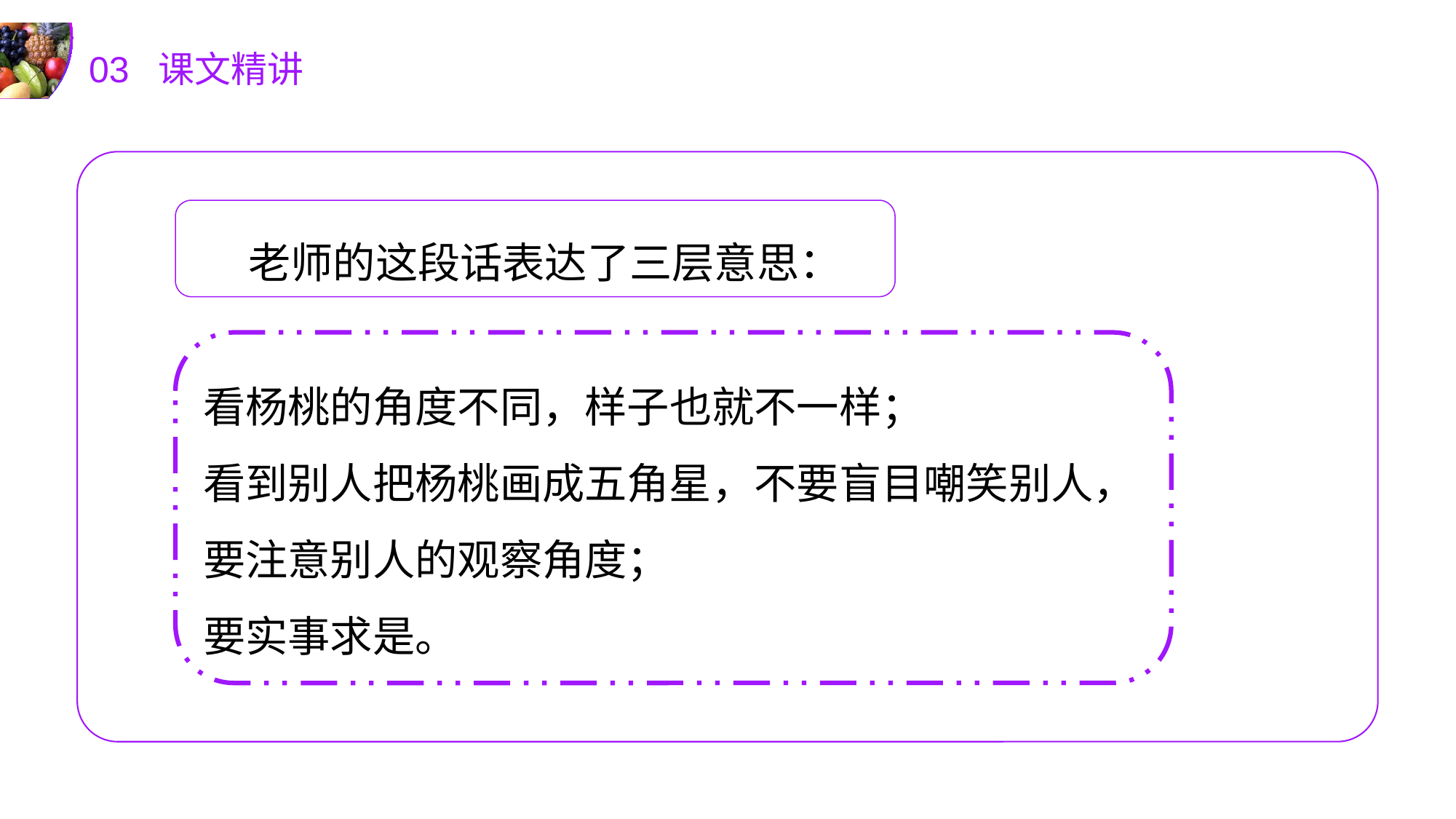

03  课文精讲
     老师的这段话表达了三层意思：
看杨桃的角度不同，样子也就不一样；
看到别人把杨桃画成五角星，不要盲目嘲笑别人，要注意别人的观察角度；
要实事求是。